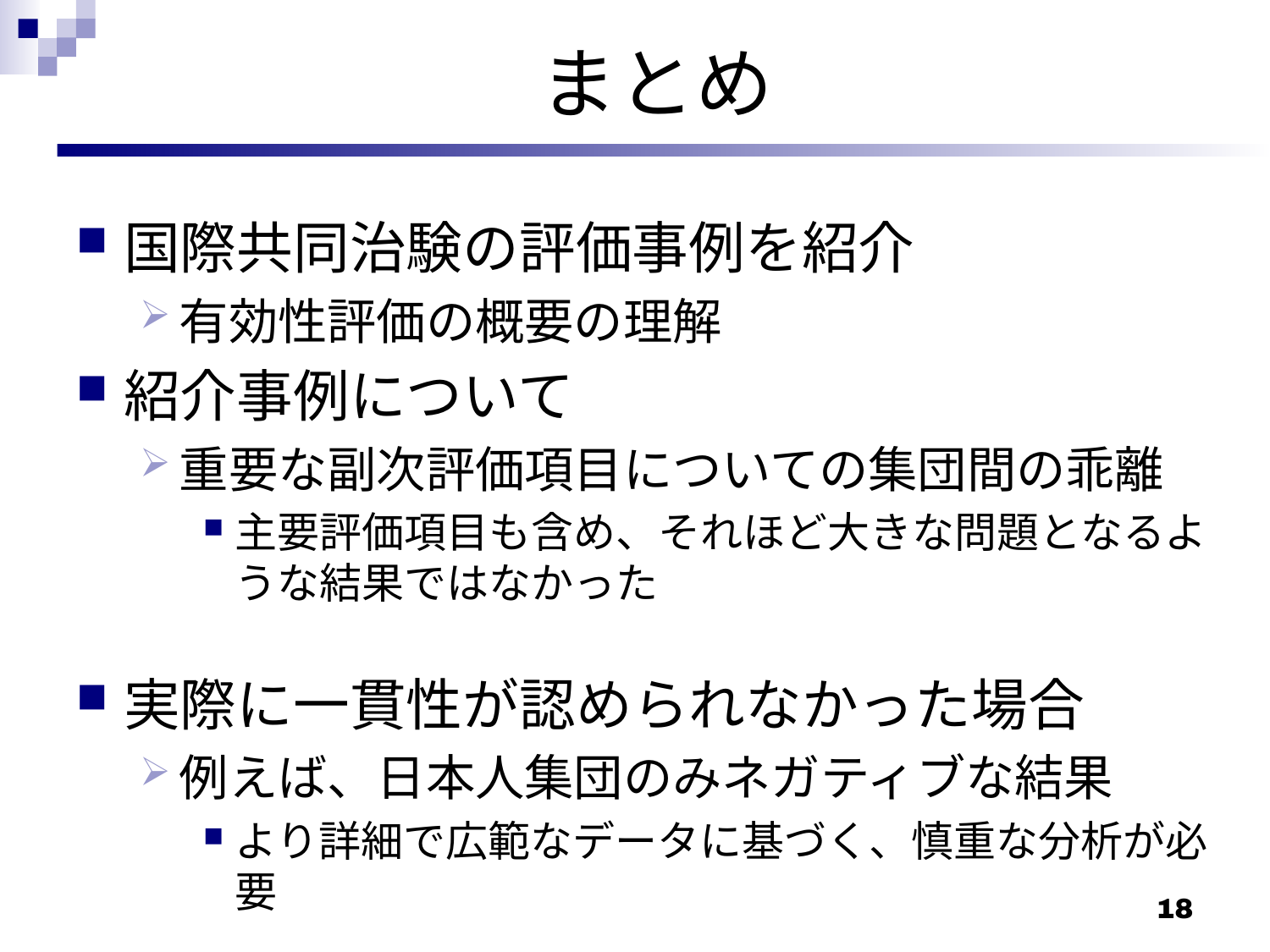

# まとめ
国際共同治験の評価事例を紹介
有効性評価の概要の理解
紹介事例について
重要な副次評価項目についての集団間の乖離
主要評価項目も含め、それほど大きな問題となるような結果ではなかった
実際に一貫性が認められなかった場合
例えば、日本人集団のみネガティブな結果
より詳細で広範なデータに基づく、慎重な分析が必要
18